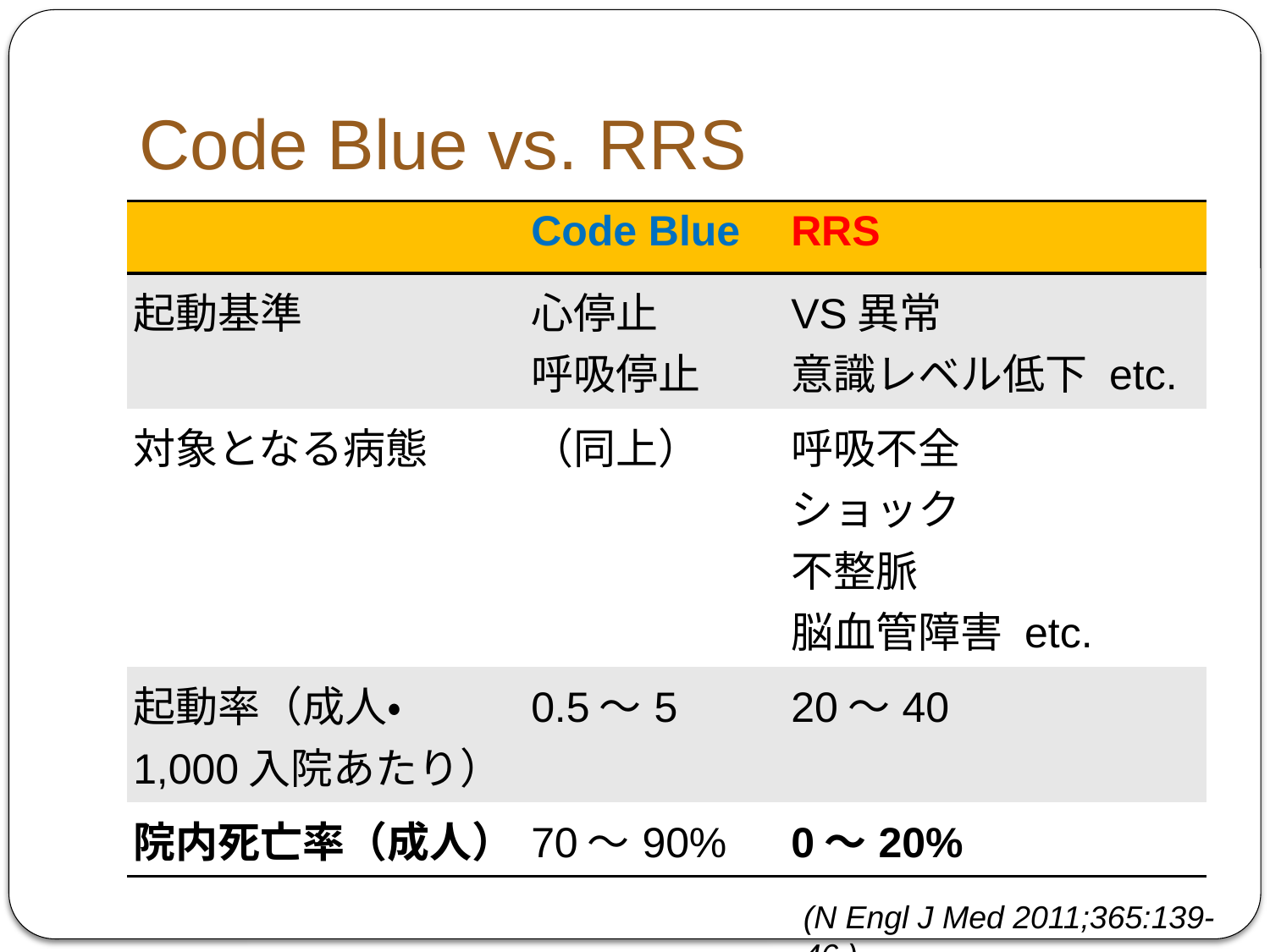

# Code Blue vs. RRS
|  | Code Blue | RRS |
| --- | --- | --- |
| 起動基準 | 心停止 呼吸停止 | VS異常 意識レベル低下 etc. |
| 対象となる病態 | （同上） | 呼吸不全 ショック 不整脈 脳血管障害 etc. |
| 起動率（成人・1,000入院あたり） | 0.5～5 | 20～40 |
| 院内死亡率（成人） | 70～90% | 0～20% |
(N Engl J Med 2011;365:139-46.)